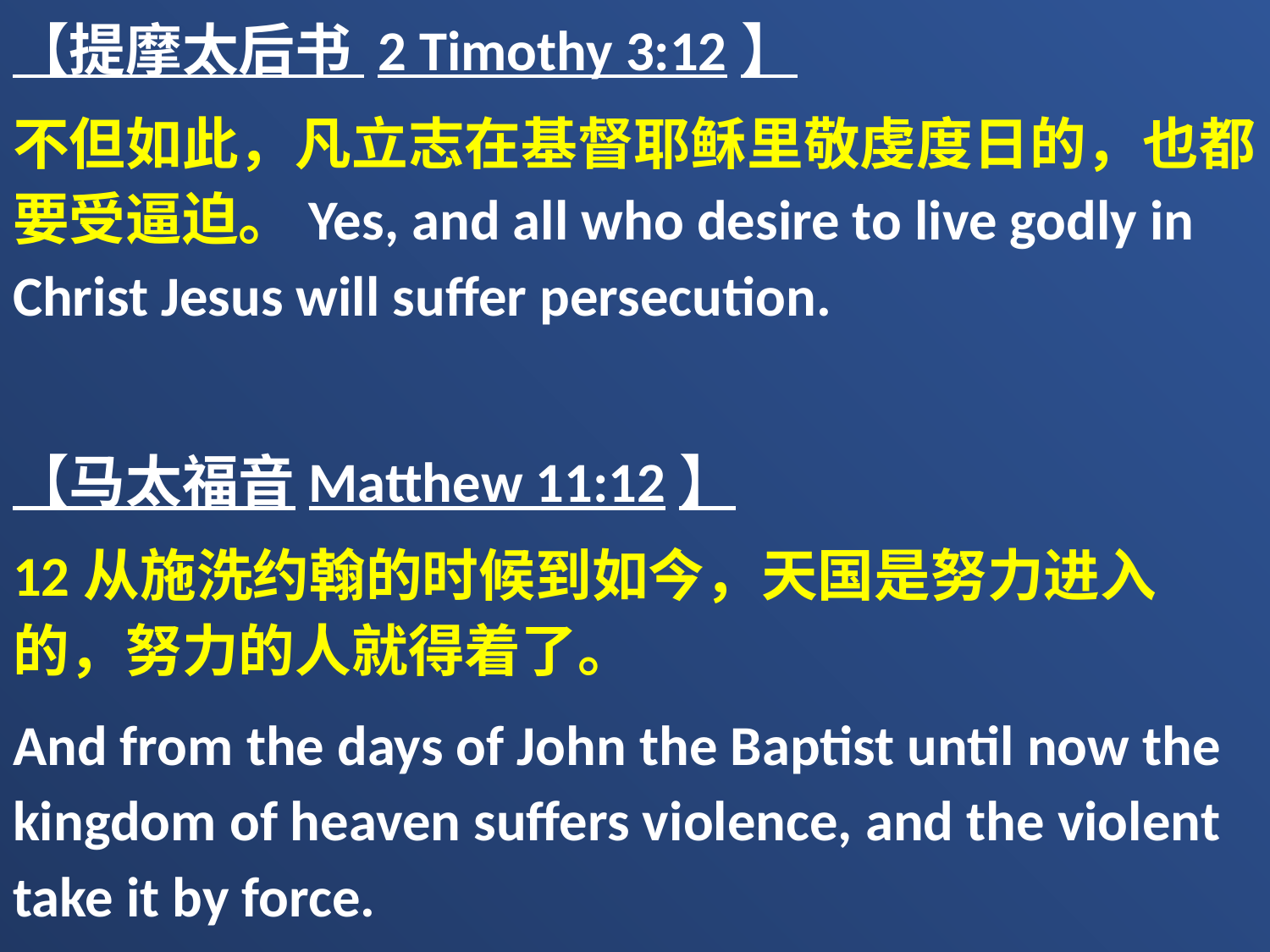

【提摩太后书 2 Timothy 3:12】
不但如此，凡立志在基督耶稣里敬虔度日的，也都要受逼迫。Yes, and all who desire to live godly in Christ Jesus will suffer persecution.

【马太福音Matthew 11:12】
12从施洗约翰的时候到如今，天国是努力进入的，努力的人就得着了。
And from the days of John the Baptist until now the kingdom of heaven suffers violence, and the violent take it by force.